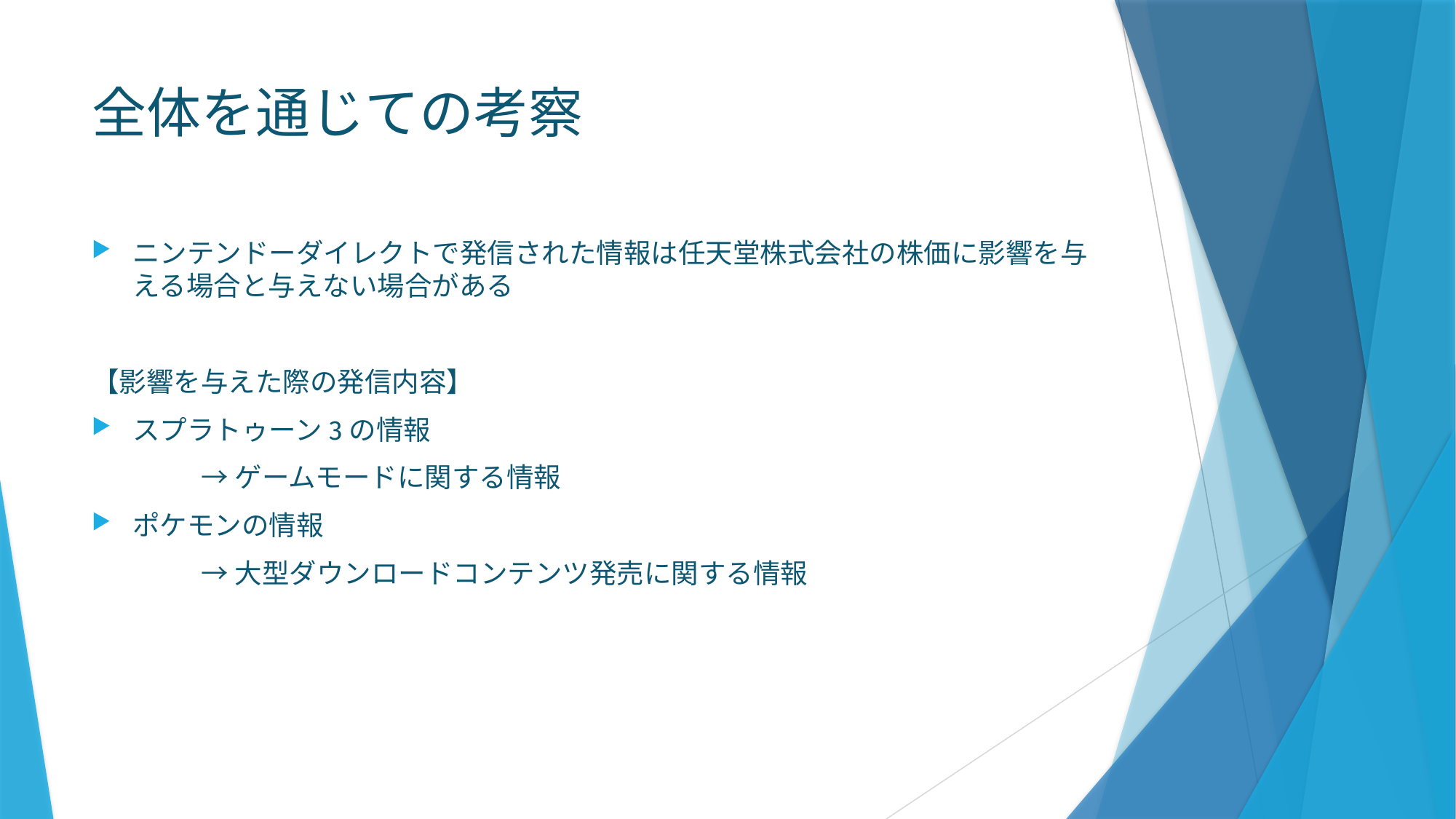

# 全体を通じての考察
ニンテンドーダイレクトで発信された情報は任天堂株式会社の株価に影響を与える場合と与えない場合がある

【影響を与えた際の発信内容】
スプラトゥーン3の情報
	→ゲームモードに関する情報
ポケモンの情報
	→大型ダウンロードコンテンツ発売に関する情報